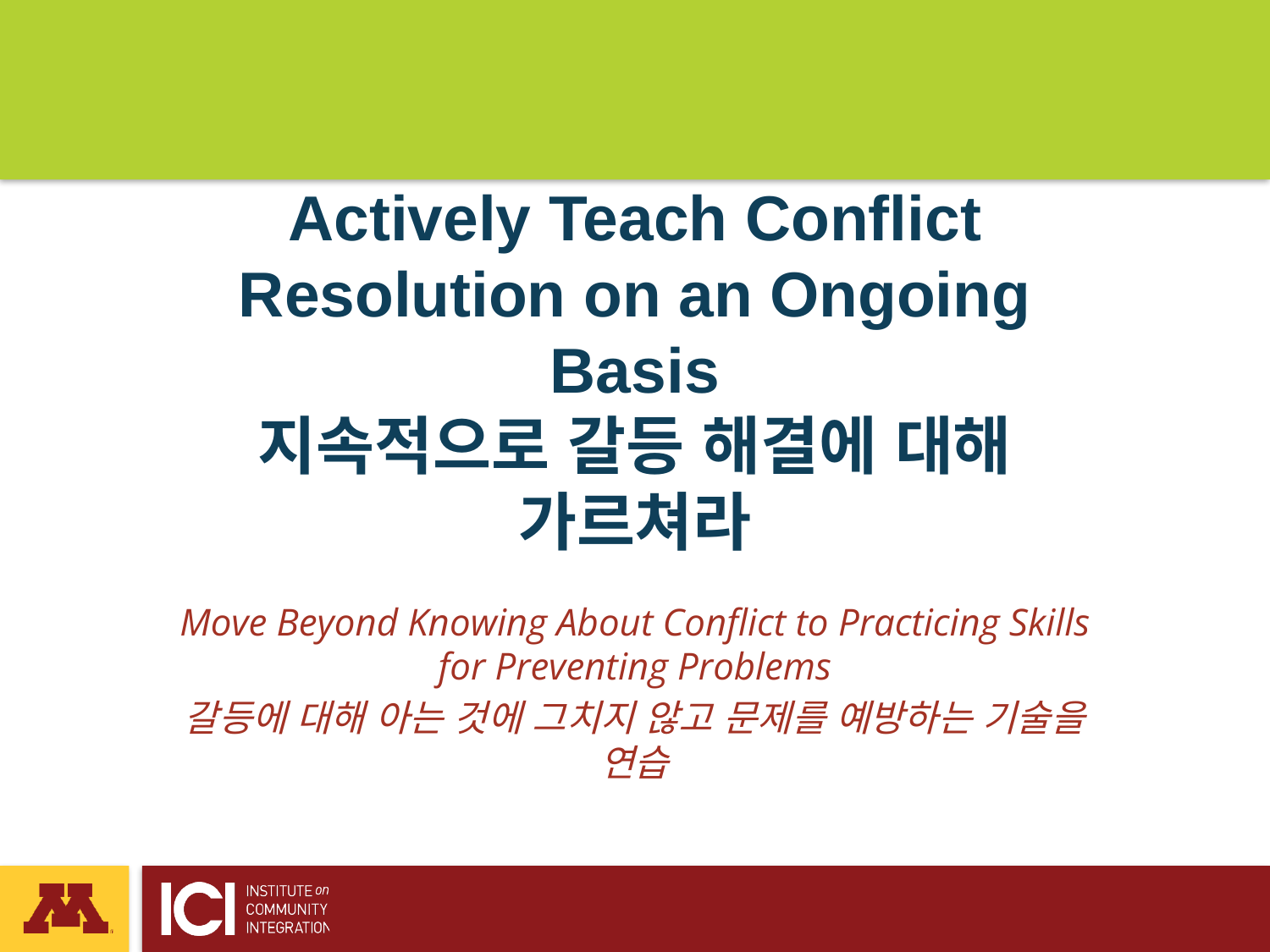

# Actively Teach Conflict Resolution on an Ongoing Basis 지속적으로 갈등 해결에 대해 가르쳐라
Move Beyond Knowing About Conflict to Practicing Skills for Preventing Problems
갈등에 대해 아는 것에 그치지 않고 문제를 예방하는 기술을 연습